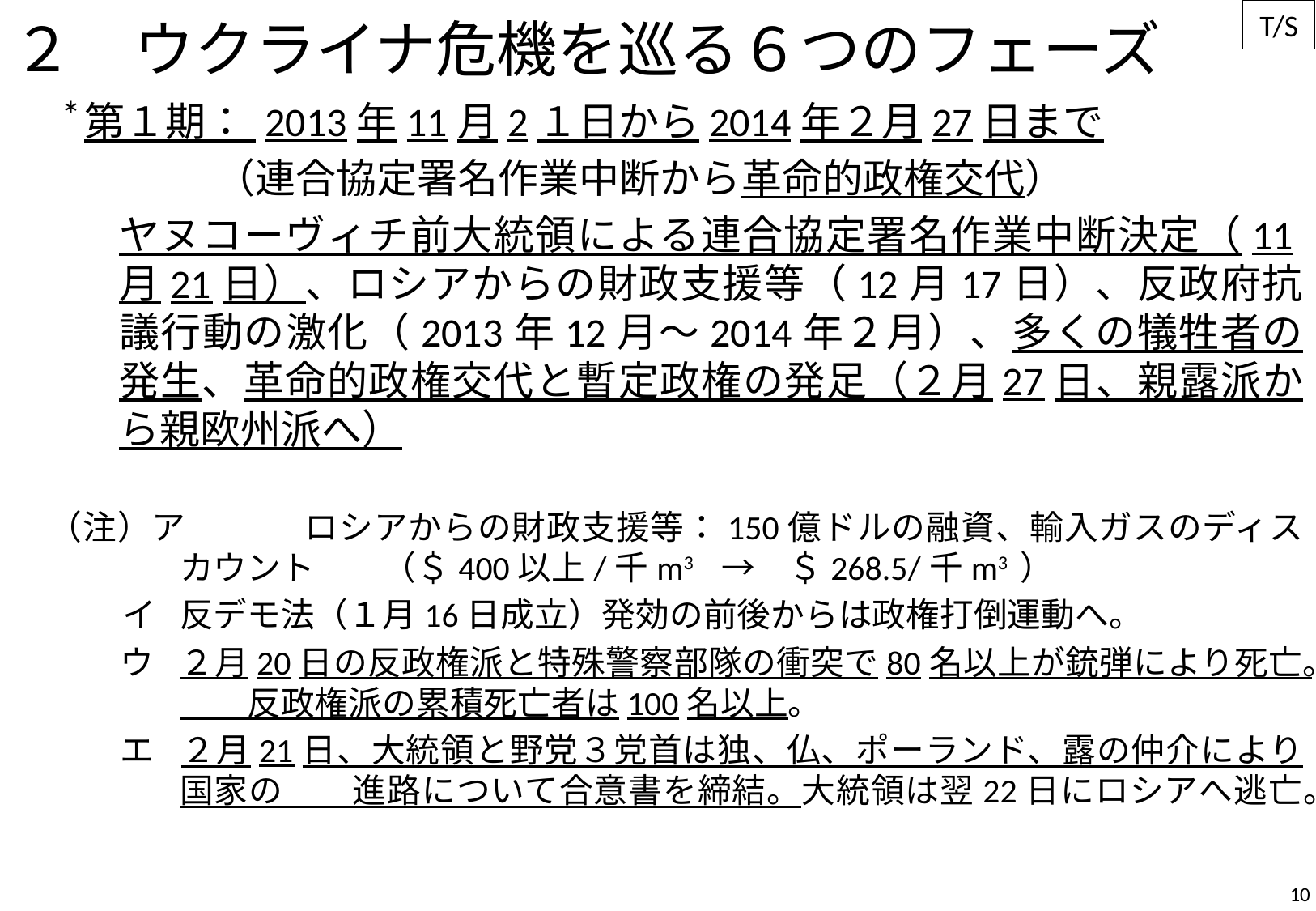

# ２　ウクライナ危機を巡る６つのフェーズ
第１期： 2013年11月2１日から2014年２月27日まで
（連合協定署名作業中断から革命的政権交代）
ヤヌコーヴィチ前大統領による連合協定署名作業中断決定（11月21日）、ロシアからの財政支援等（12月17日）、反政府抗議行動の激化（2013年12月～2014年２月）、多くの犠牲者の発生、革命的政権交代と暫定政権の発足（２月27日、親露派から親欧州派へ）

（注）ア	ロシアからの財政支援等：150億ドルの融資、輸入ガスのディスカウント　　（＄400以上/千m3　→　＄268.5/千m3 ）
 イ	反デモ法（１月16日成立）発効の前後からは政権打倒運動へ。
ウ	２月20日の反政権派と特殊警察部隊の衝突で80名以上が銃弾により死亡。　　反政権派の累積死亡者は100名以上。
エ	２月21日、大統領と野党３党首は独、仏、ポーランド、露の仲介により国家の　　進路について合意書を締結。大統領は翌22日にロシアへ逃亡。
10